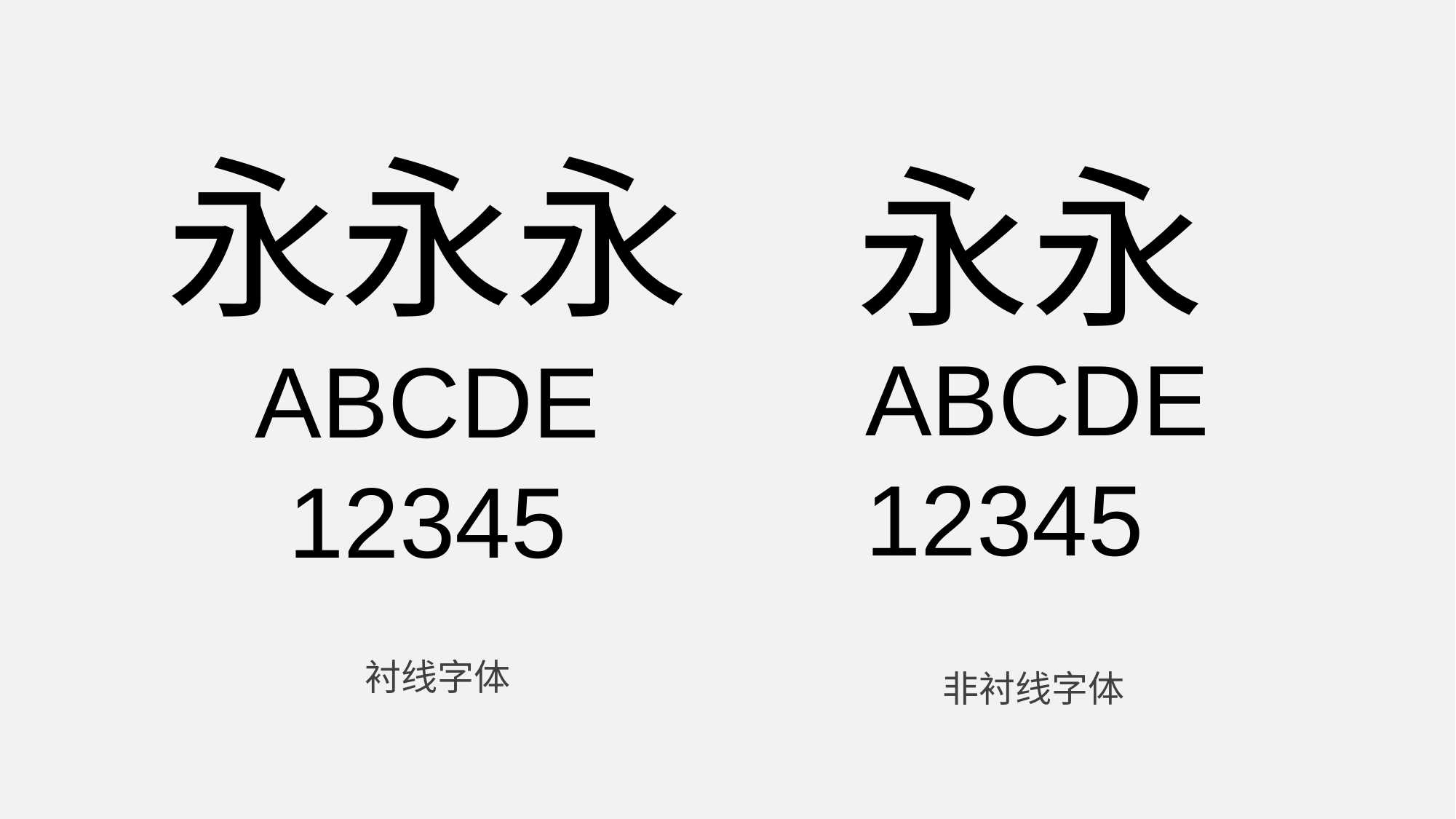

永永永
ABCDE
12345
永永
ABCDE
12345
衬线字体
非衬线字体